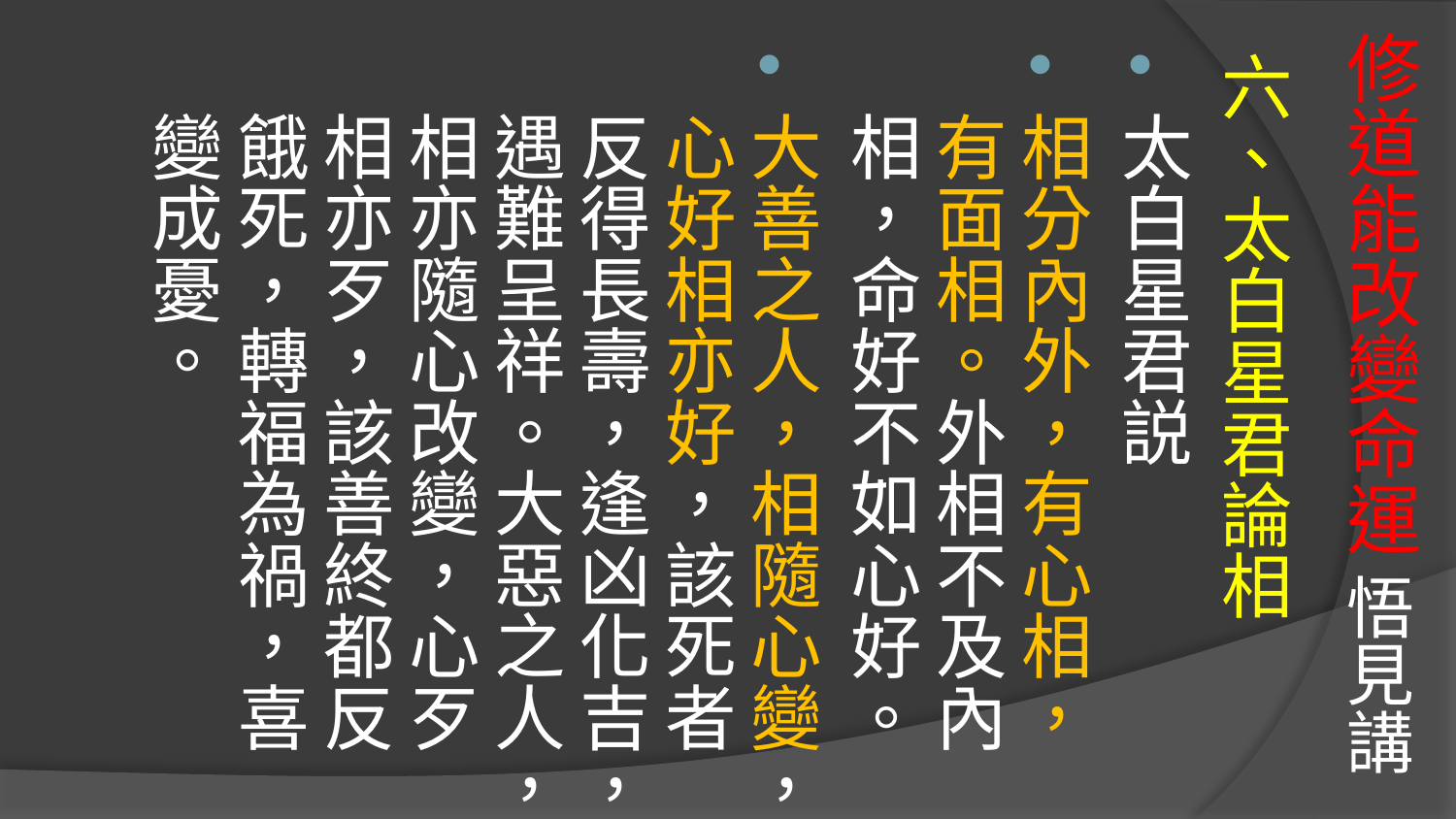

# 修道能改變命運 悟見講
六、太白星君論相
太白星君説
相分內外，有心相，有面相。外相不及內相，命好不如心好。
大善之人，相隨心變，心好相亦好，該死者反得長壽，逢凶化吉，遇難呈祥。大惡之人，相亦隨心改變，心歹相亦歹，該善終都反餓死，轉福為禍，喜變成憂。